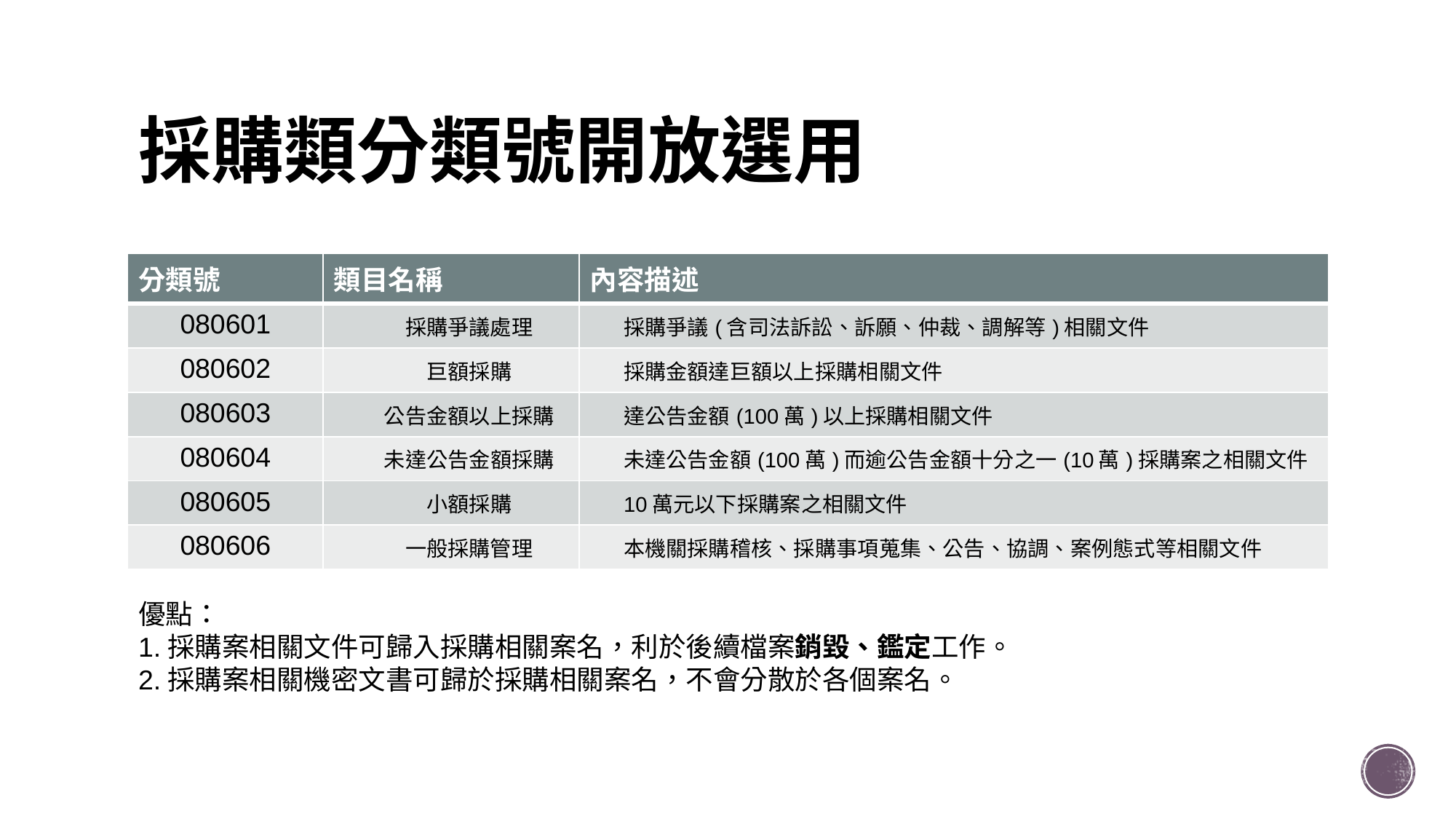

# 採購類分類號開放選用
| 分類號 | 類目名稱 | 內容描述 |
| --- | --- | --- |
| 080601 | 採購爭議處理 | 採購爭議(含司法訴訟、訴願、仲裁、調解等)相關文件 |
| 080602 | 巨額採購 | 採購金額達巨額以上採購相關文件 |
| 080603 | 公告金額以上採購 | 達公告金額(100萬)以上採購相關文件 |
| 080604 | 未達公告金額採購 | 未達公告金額(100萬)而逾公告金額十分之一(10萬)採購案之相關文件 |
| 080605 | 小額採購 | 10萬元以下採購案之相關文件 |
| 080606 | 一般採購管理 | 本機關採購稽核、採購事項蒐集、公告、協調、案例態式等相關文件 |
優點：
1.採購案相關文件可歸入採購相關案名，利於後續檔案銷毀、鑑定工作。
2.採購案相關機密文書可歸於採購相關案名，不會分散於各個案名。